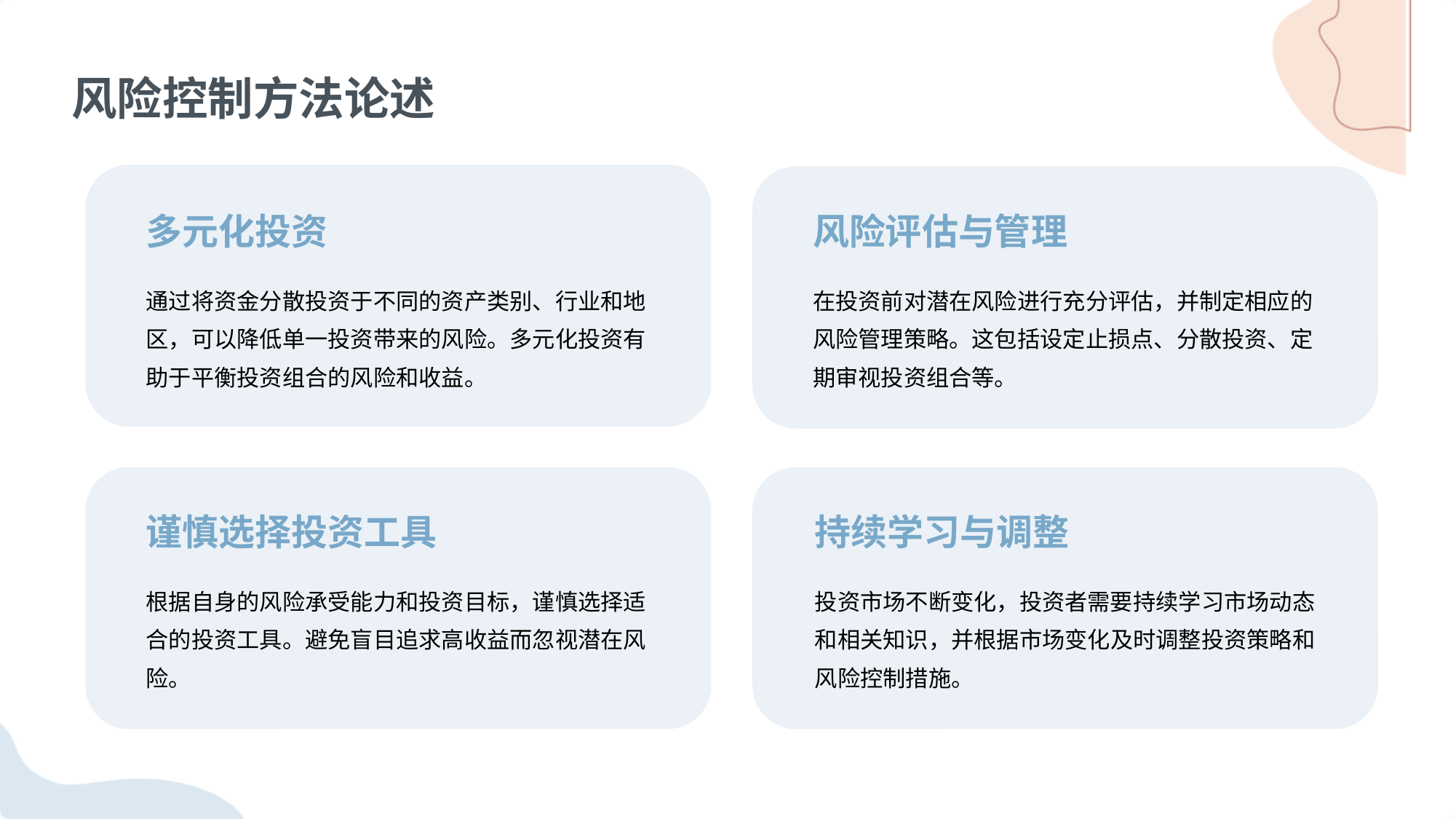

风险控制方法论述

多元化投资
风险评估与管理
通过将资金分散投资于不同的资产类别、行业和地区，可以降低单一投资带来的风险。多元化投资有助于平衡投资组合的风险和收益。
在投资前对潜在风险进行充分评估，并制定相应的风险管理策略。这包括设定止损点、分散投资、定期审视投资组合等。

谨慎选择投资工具
持续学习与调整
根据自身的风险承受能力和投资目标，谨慎选择适合的投资工具。避免盲目追求高收益而忽视潜在风险。
投资市场不断变化，投资者需要持续学习市场动态和相关知识，并根据市场变化及时调整投资策略和风险控制措施。